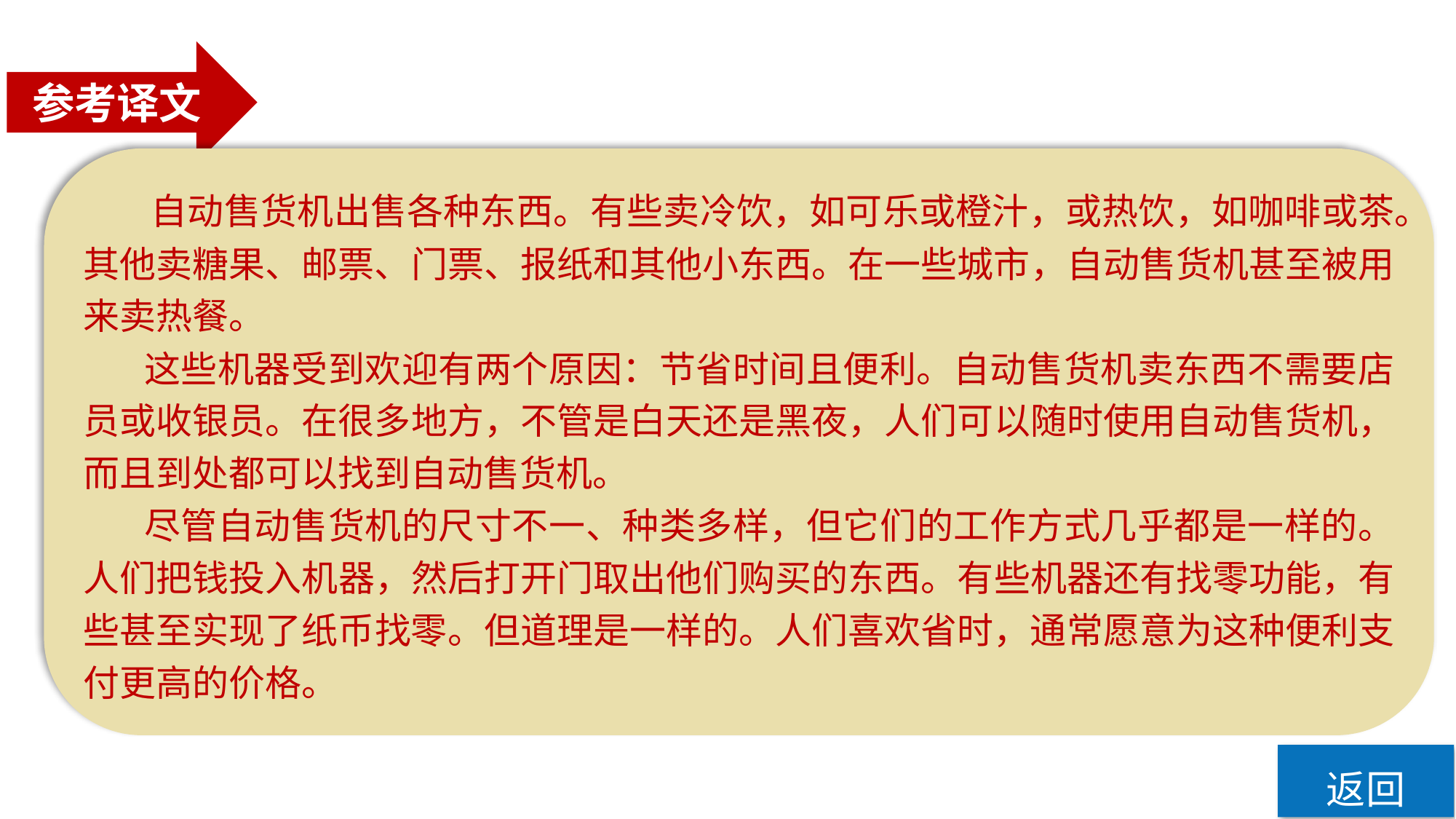

参考译文
       自动售货机出售各种东西。有些卖冷饮，如可乐或橙汁，或热饮，如咖啡或茶。其他卖糖果、邮票、门票、报纸和其他小东西。在一些城市，自动售货机甚至被用来卖热餐。
      这些机器受到欢迎有两个原因：节省时间且便利。自动售货机卖东西不需要店员或收银员。在很多地方，不管是白天还是黑夜，人们可以随时使用自动售货机，而且到处都可以找到自动售货机。
      尽管自动售货机的尺寸不一、种类多样，但它们的工作方式几乎都是一样的。人们把钱投入机器，然后打开门取出他们购买的东西。有些机器还有找零功能，有些甚至实现了纸币找零。但道理是一样的。人们喜欢省时，通常愿意为这种便利支付更高的价格。
返回